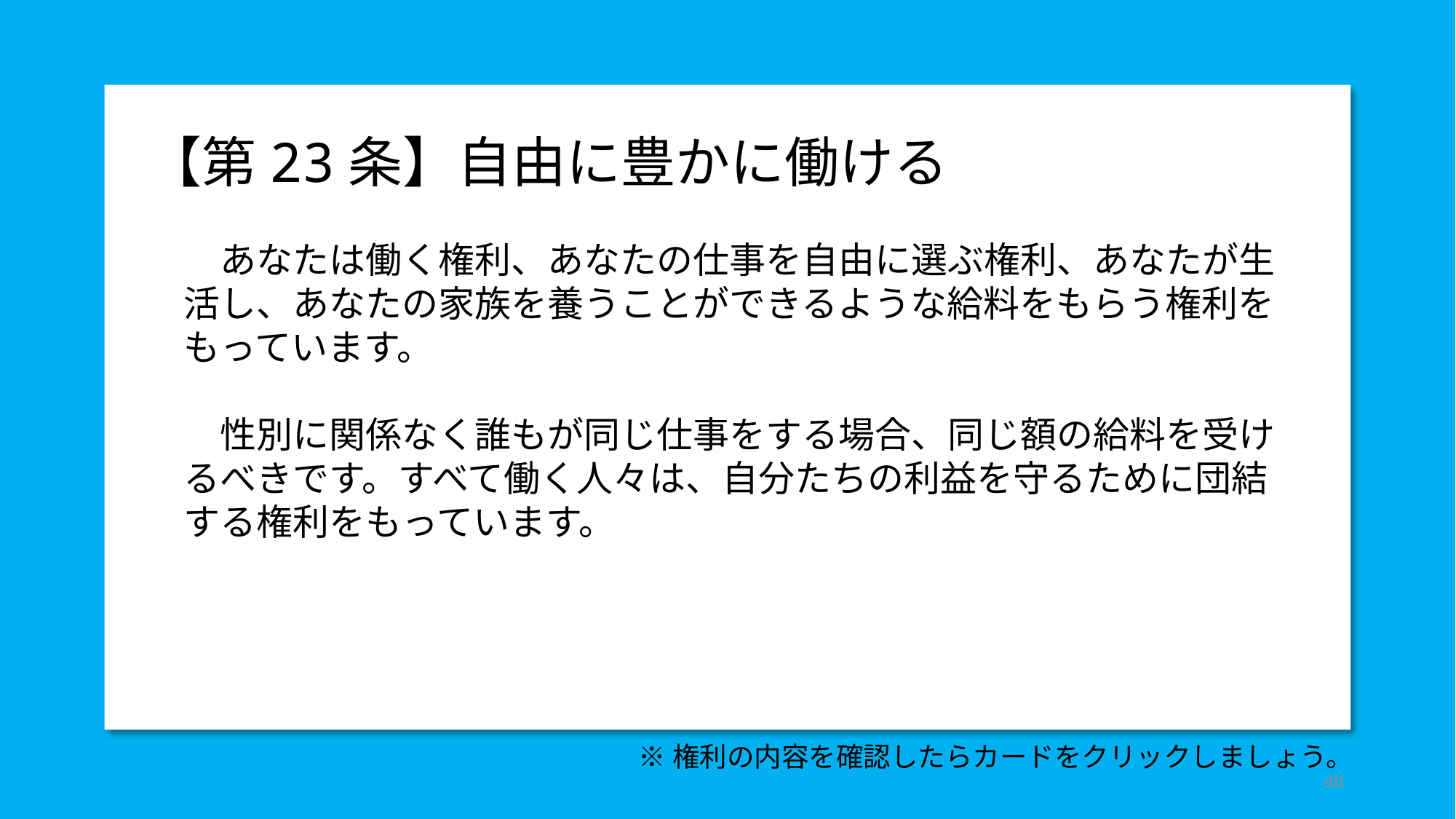

【第23条】自由に豊かに働ける

　　あなたは働く権利、あなたの仕事を自由に選ぶ権利、あなたが生
　活し、あなたの家族を養うことができるような給料をもらう権利を
　もっています。

　　性別に関係なく誰もが同じ仕事をする場合、同じ額の給料を受け
　るべきです。すべて働く人々は、自分たちの利益を守るために団結
　する権利をもっています。

※権利の内容を確認したらカードをクリックしましょう。
46